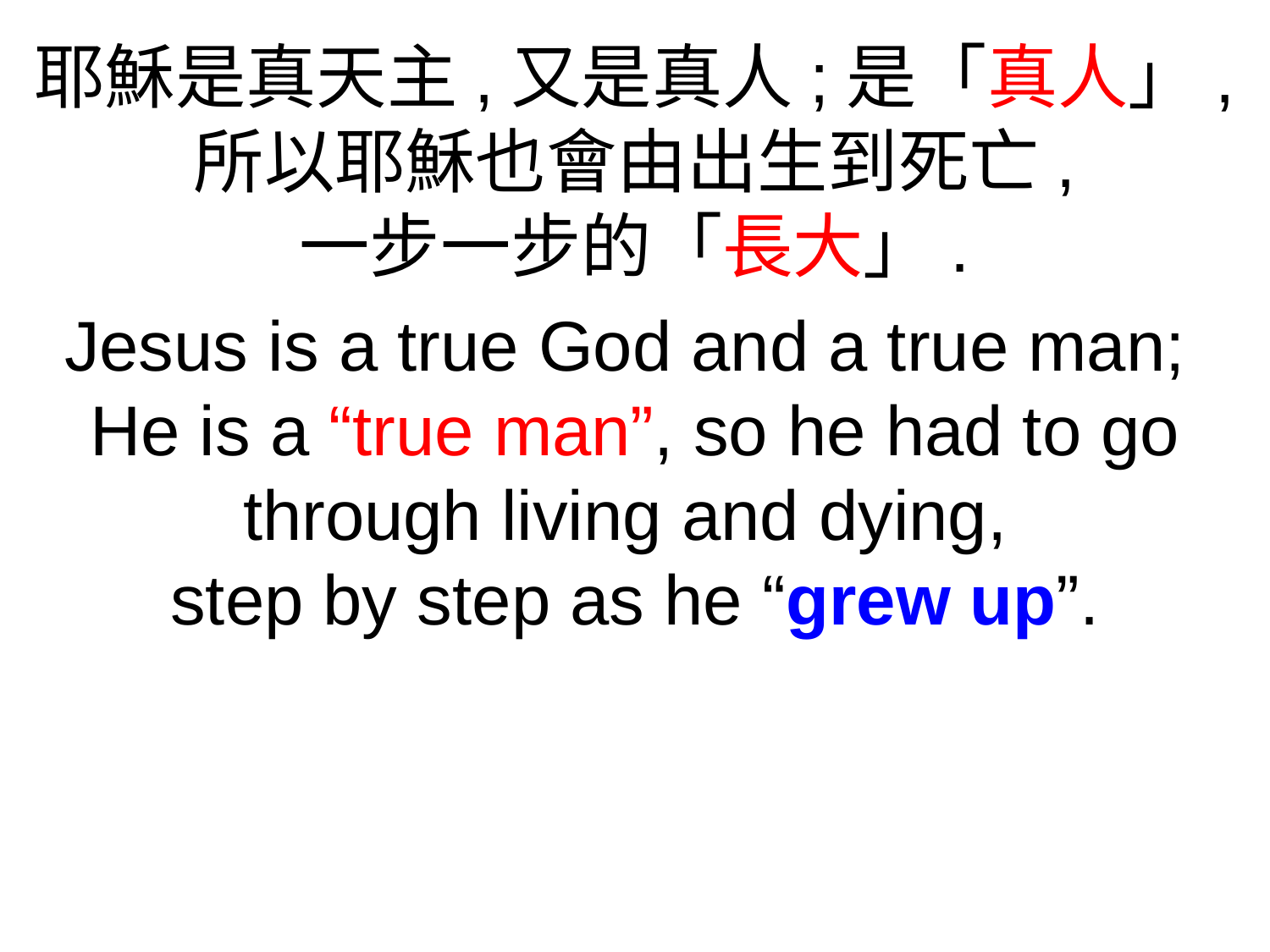

耶穌是真天主,又是真人;是「真人」,
所以耶穌也會由出生到死亡,
一步一步的「長大」.
Jesus is a true God and a true man;
He is a “true man”, so he had to go through living and dying,
step by step as he “grew up”.